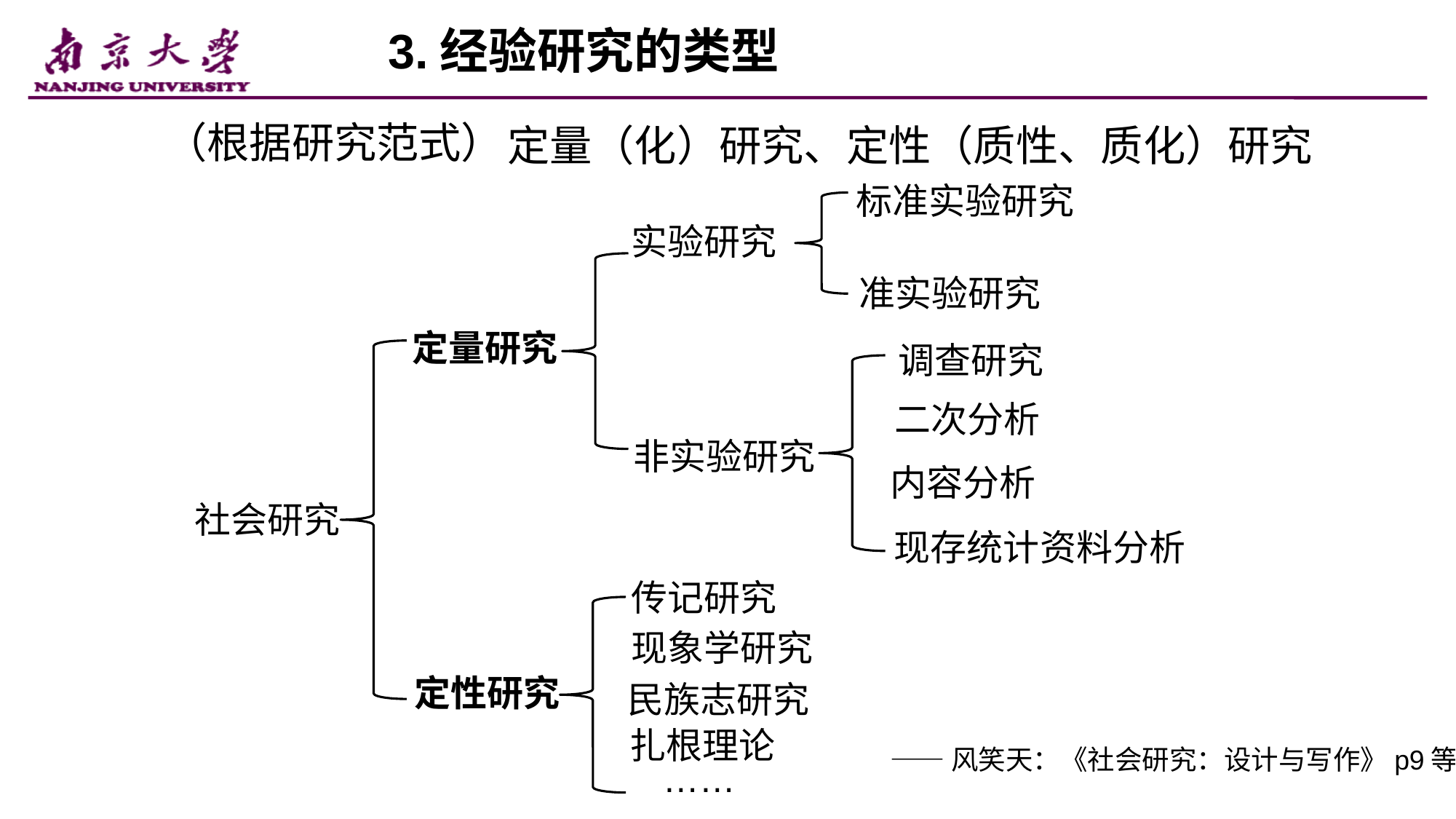

3.经验研究的类型
（根据研究范式）
定量（化）研究、定性（质性、质化）研究
标准实验研究

实验研究

准实验研究
定量研究
调查研究

二次分析
非实验研究
内容分析
社会研究
现存统计资料分析
传记研究

现象学研究
定性研究
民族志研究
扎根理论
——风笑天：《社会研究：设计与写作》p9等
……